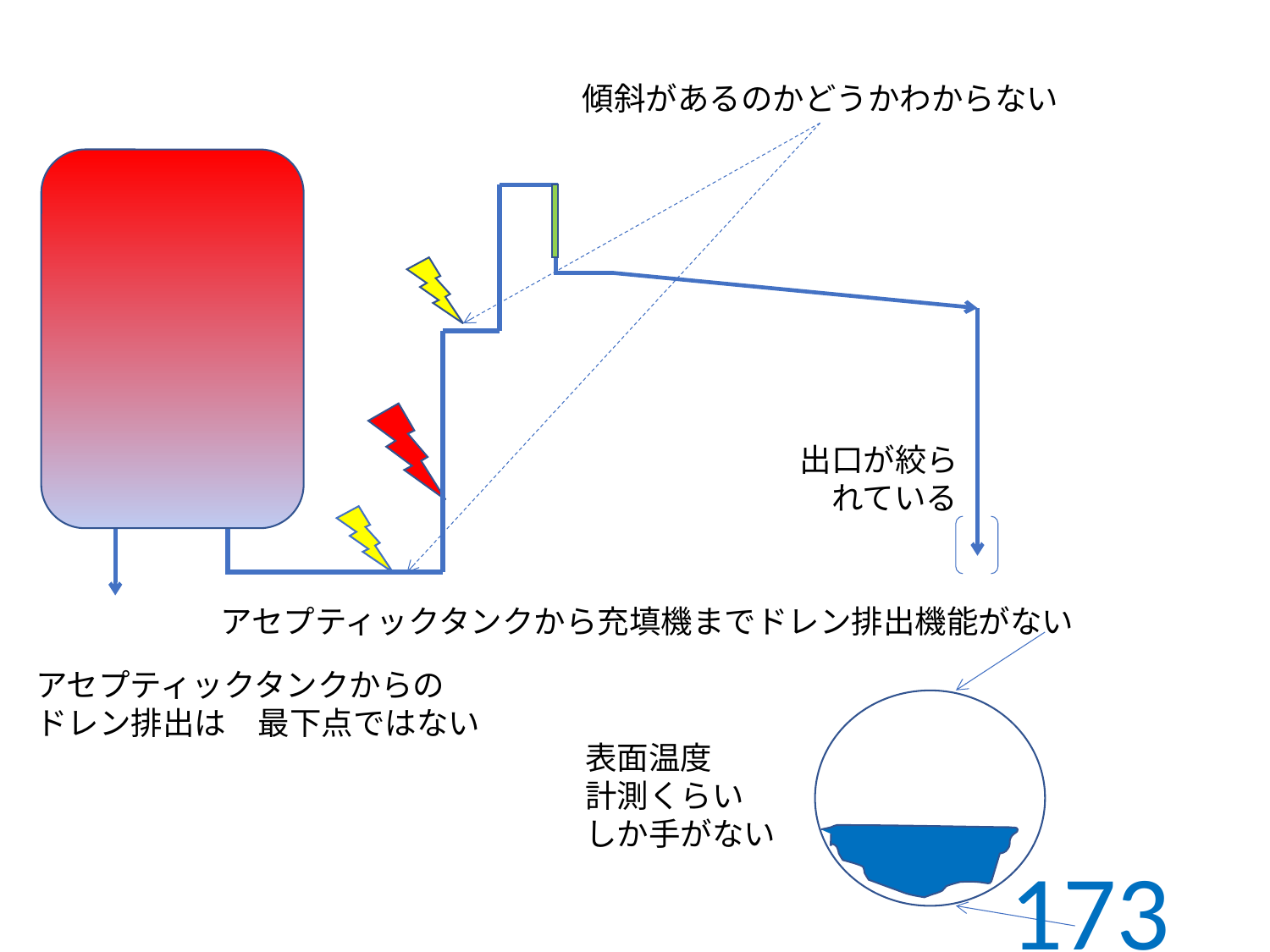

傾斜があるのかどうかわからない

出口が絞ら
　れている

アセプティックタンクから充填機までドレン排出機能がない
アセプティックタンクからの
ドレン排出は　最下点ではない

表面温度
計測くらい
しか手がない

173